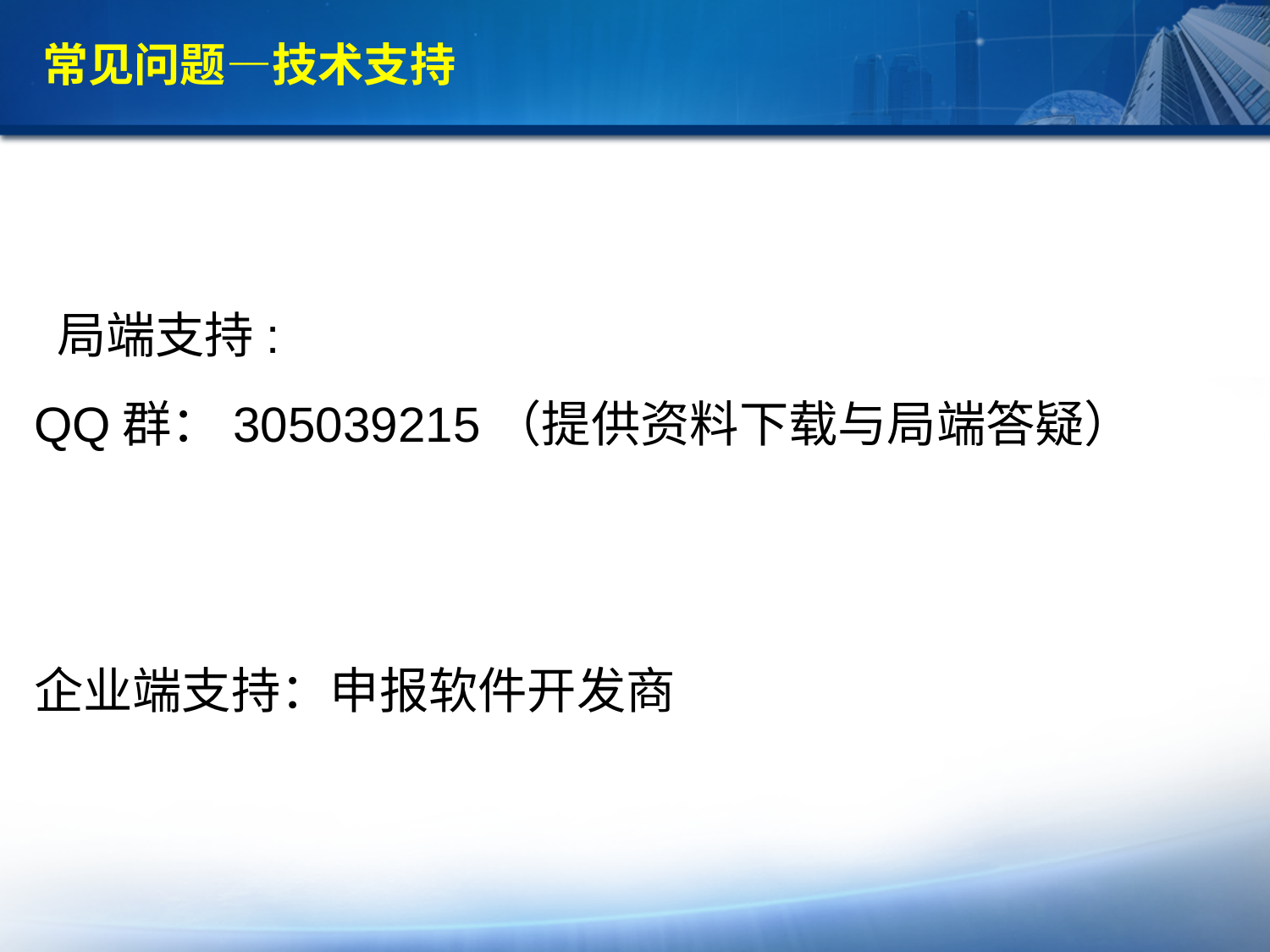

常见问题—技术支持
 局端支持:
QQ群：305039215（提供资料下载与局端答疑）

企业端支持：申报软件开发商